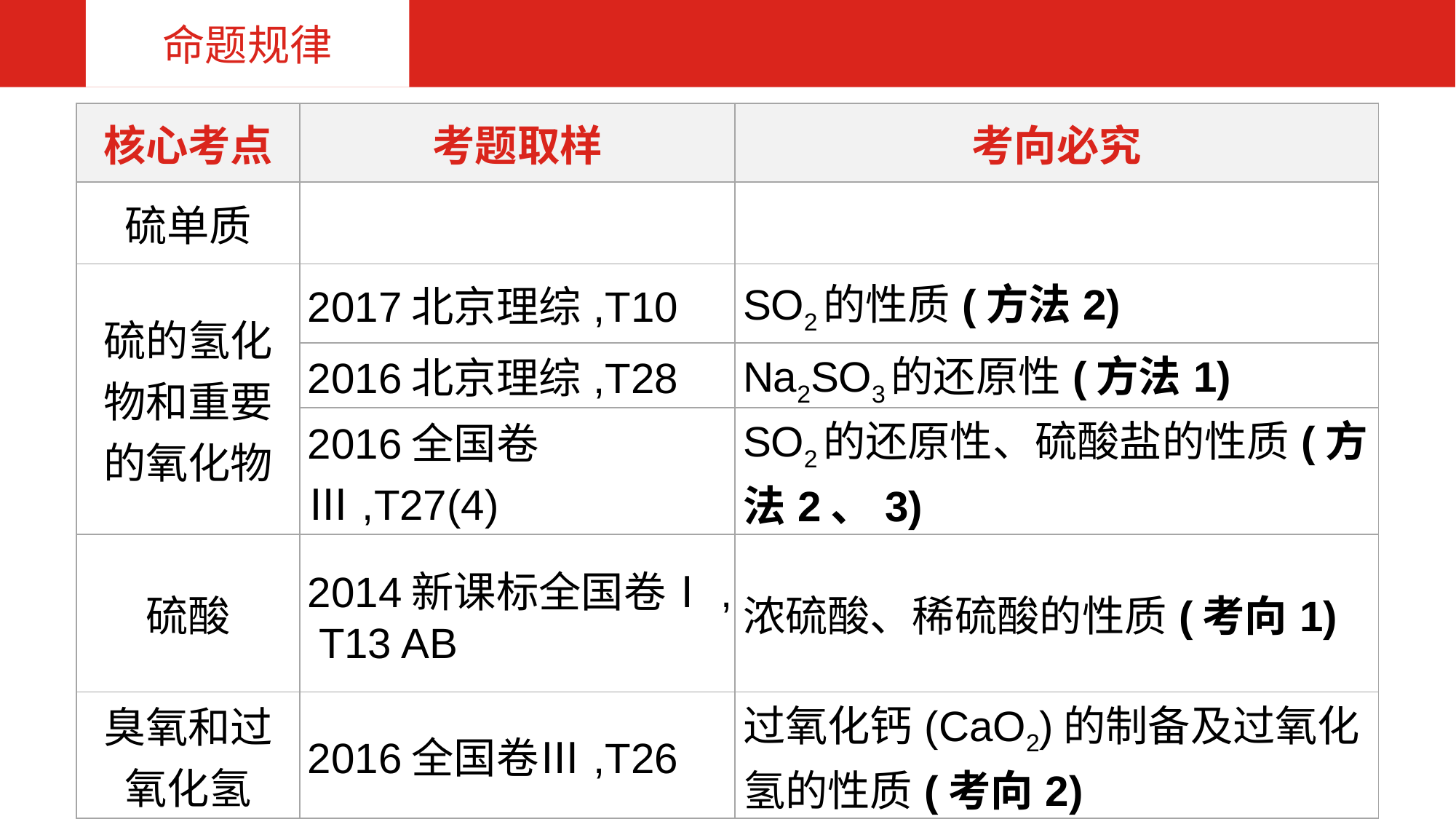

命题规律
| 核心考点 | 考题取样 | 考向必究 |
| --- | --- | --- |
| 硫单质 |  |  |
| 硫的氢化物和重要的氧化物 | 2017北京理综,T10 | SO2的性质(方法2) |
|  | 2016北京理综,T28 | Na2SO3的还原性(方法1) |
|  | 2016全国卷Ⅲ,T27(4) | SO2的还原性、硫酸盐的性质(方法2、3) |
| 硫酸 | 2014新课标全国卷Ⅰ, T13 AB | 浓硫酸、稀硫酸的性质(考向1) |
| 臭氧和过氧化氢 | 2016全国卷Ⅲ,T26 | 过氧化钙(CaO2)的制备及过氧化氢的性质(考向2) |